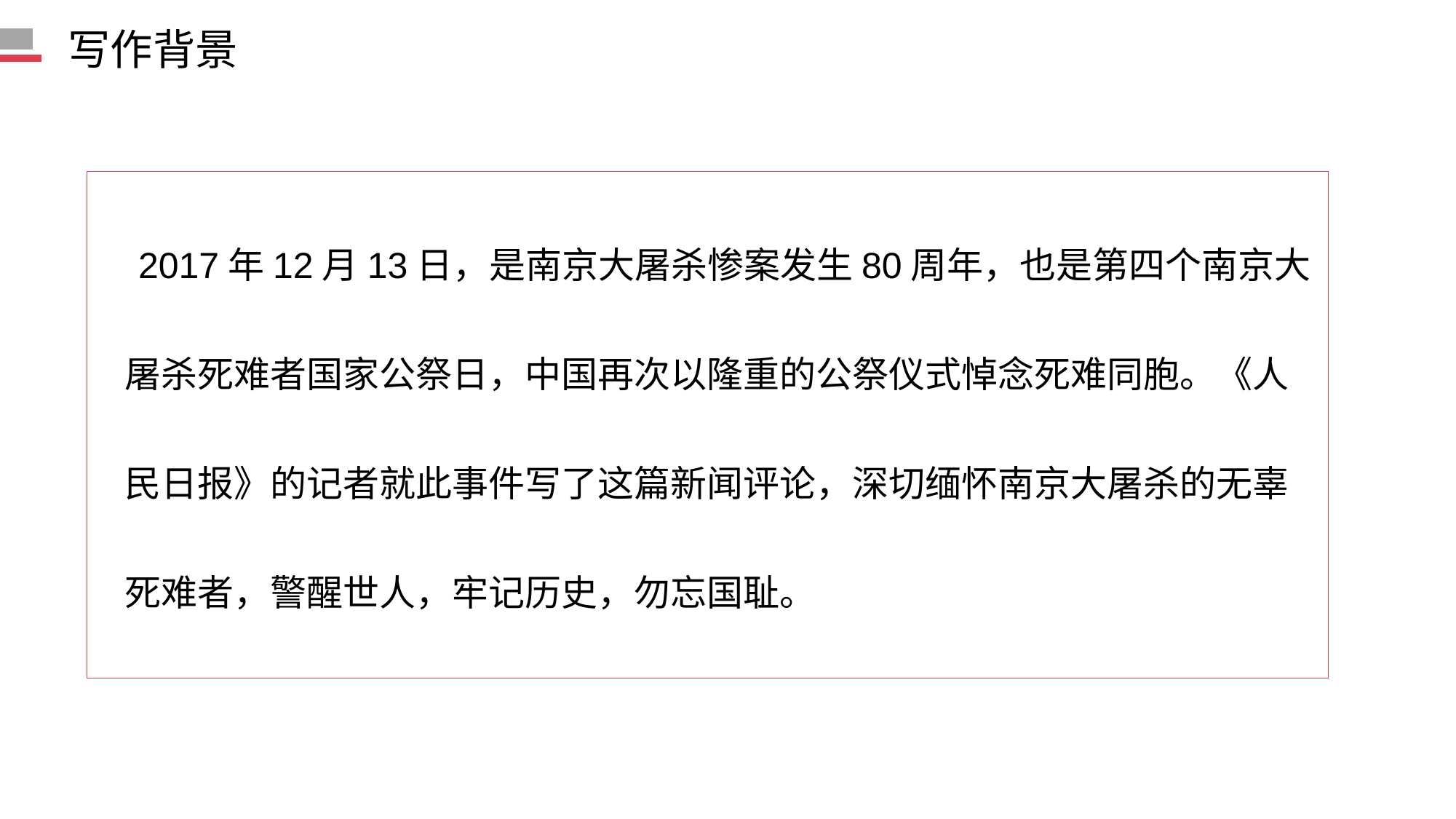

写作背景

    2017年12月13日，是南京大屠杀惨案发生80周年，也是第四个南京大屠杀死难者国家公祭日，中国再次以隆重的公祭仪式悼念死难同胞。《人民日报》的记者就此事件写了这篇新闻评论，深切缅怀南京大屠杀的无辜死难者，警醒世人，牢记历史，勿忘国耻。